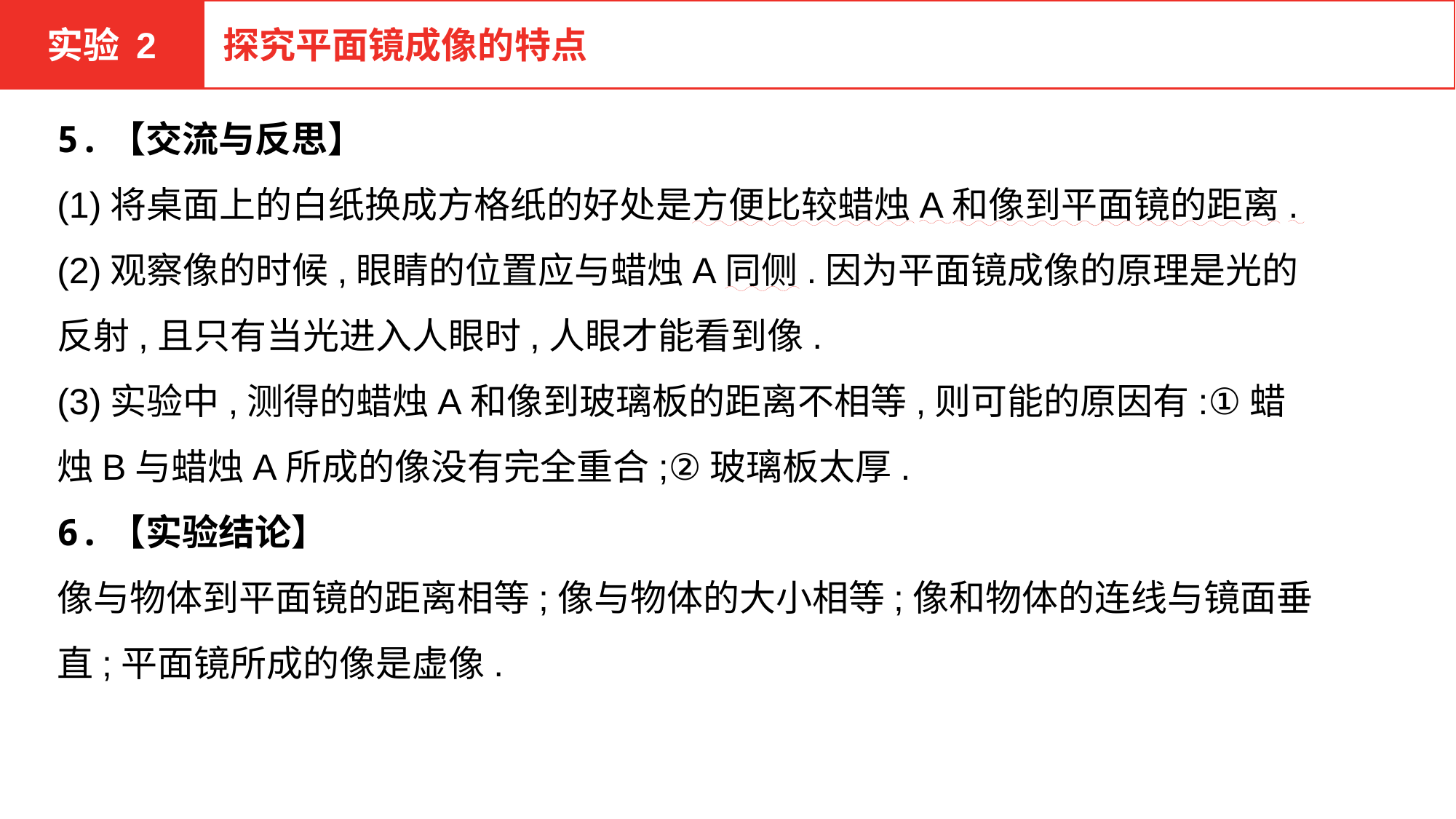

实验 2
探究平面镜成像的特点
5.【交流与反思】
(1)将桌面上的白纸换成方格纸的好处是方便比较蜡烛A和像到平面镜的距离.
(2)观察像的时候,眼睛的位置应与蜡烛A同侧.因为平面镜成像的原理是光的反射,且只有当光进入人眼时,人眼才能看到像.
(3)实验中,测得的蜡烛A和像到玻璃板的距离不相等,则可能的原因有:①蜡烛B与蜡烛A所成的像没有完全重合;②玻璃板太厚.
6.【实验结论】
像与物体到平面镜的距离相等;像与物体的大小相等;像和物体的连线与镜面垂直;平面镜所成的像是虚像.